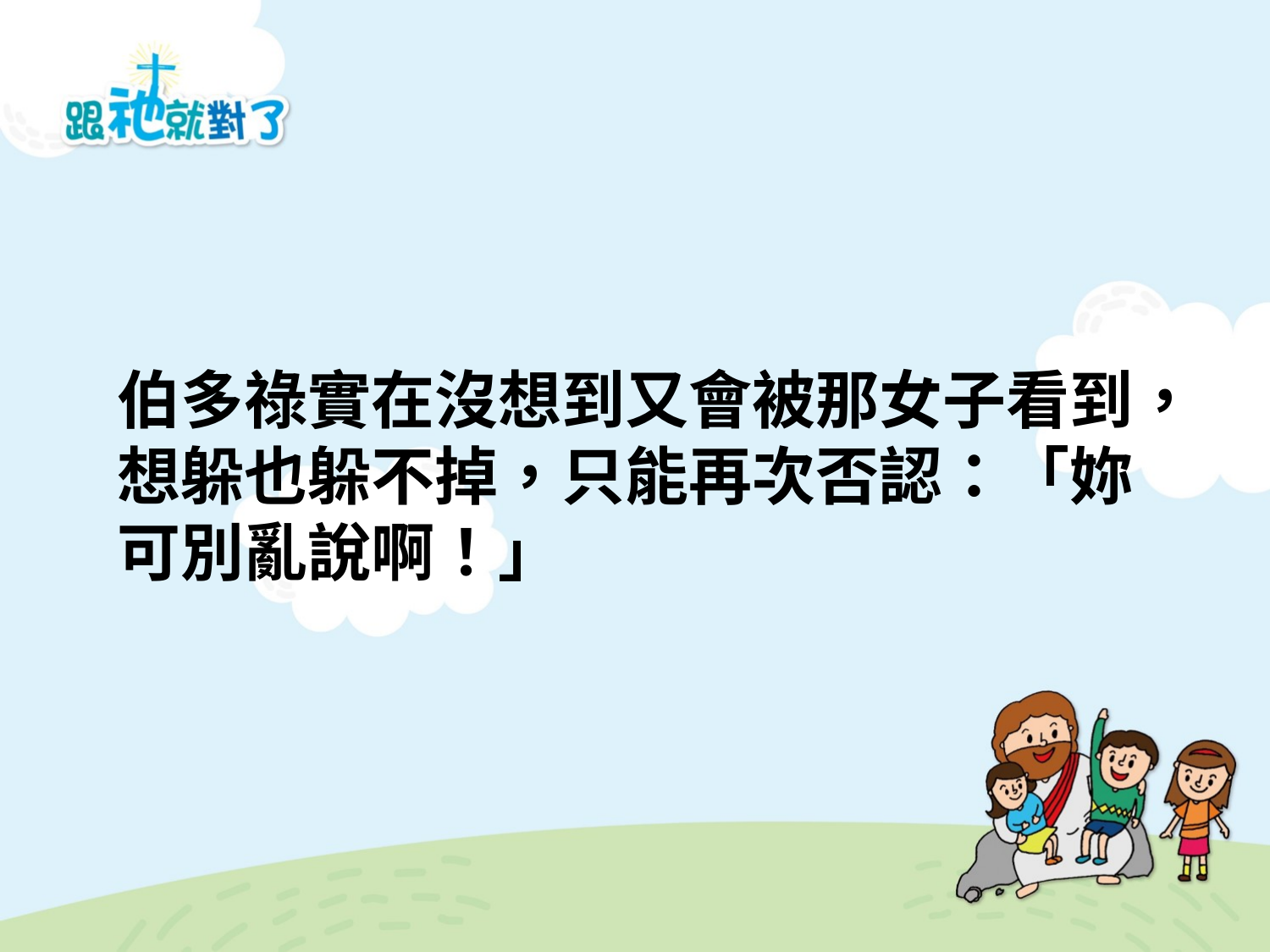

伯多祿實在沒想到又會被那女子看到，想躲也躲不掉，只能再次否認：「妳可別亂說啊！」